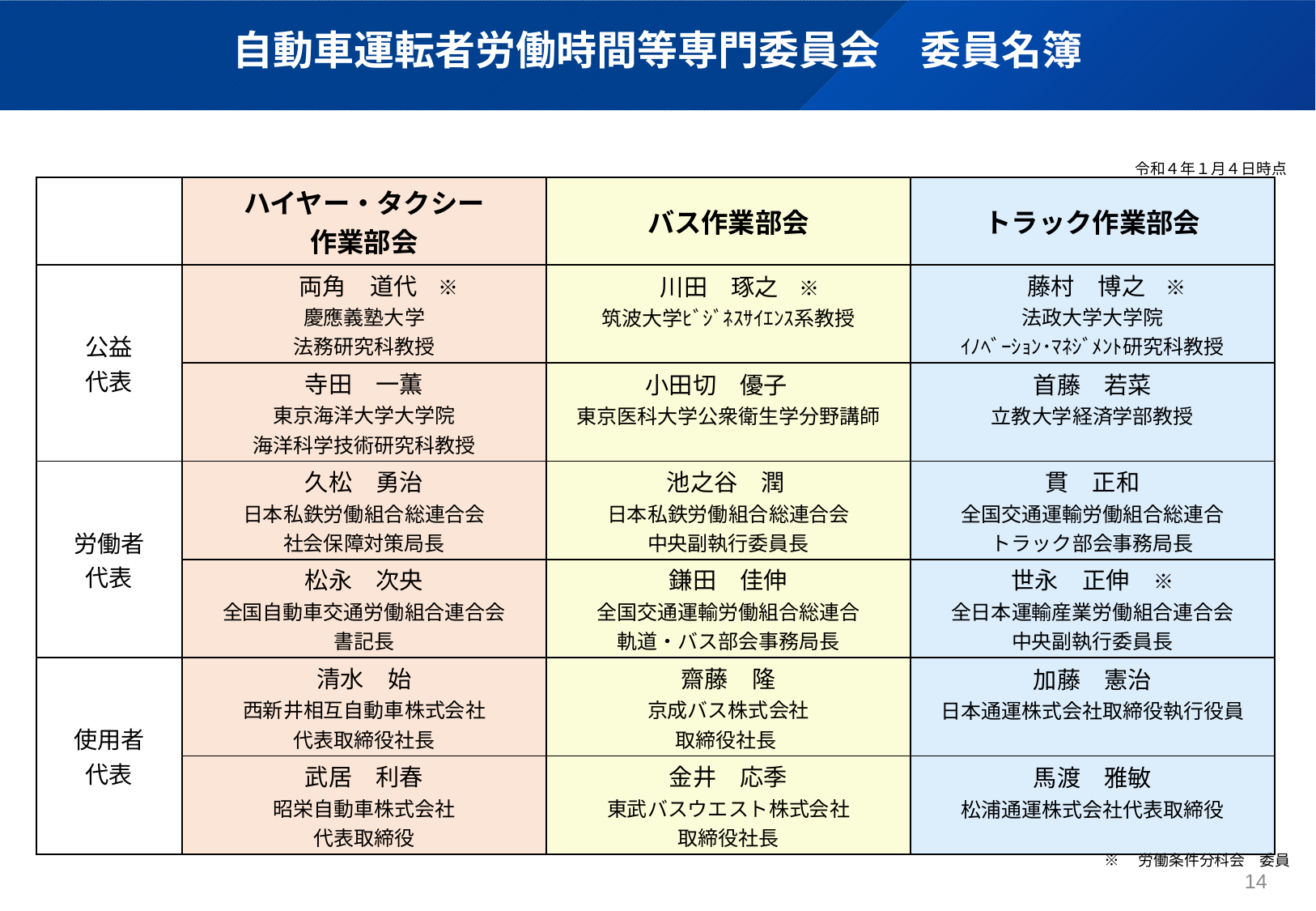

# 自動車運転者労働時間等専門委員会　委員名簿

令和４年１月４日時点
|  | ハイヤー・タクシー 作業部会 | バス作業部会 | トラック作業部会 |
| --- | --- | --- | --- |
| 公益 代表 | 両角　道代　※ 慶應義塾大学 法務研究科教授 | 川田　琢之　※ 筑波大学ﾋﾞｼﾞﾈｽｻｲｴﾝｽ系教授 | 藤村　博之　※ 法政大学大学院 ｲﾉﾍﾞｰｼｮﾝ･ﾏﾈｼﾞﾒﾝﾄ研究科教授 |
|  | 寺田　一薫 東京海洋大学大学院 海洋科学技術研究科教授 | 小田切　優子　 東京医科大学公衆衛生学分野講師 | 首藤　若菜 立教大学経済学部教授 |
| 労働者 代表 | 久松　勇治 日本私鉄労働組合総連合会 社会保障対策局長 | 池之谷　潤 日本私鉄労働組合総連合会 中央副執行委員長 | 貫　正和 全国交通運輸労働組合総連合 トラック部会事務局長 |
|  | 松永　次央 全国自動車交通労働組合連合会 書記長 | 鎌田　佳伸 全国交通運輸労働組合総連合 軌道・バス部会事務局長 | 世永　正伸　※ 全日本運輸産業労働組合連合会 中央副執行委員長 |
| 使用者 代表 | 清水　始 西新井相互自動車株式会社 代表取締役社長 | 齋藤　隆 京成バス株式会社 取締役社長 | 加藤　憲治 日本通運株式会社取締役執行役員 |
|  | 武居　利春 昭栄自動車株式会社 代表取締役 | 金井　応季 東武バスウエスト株式会社 取締役社長 | 馬渡　雅敏 松浦通運株式会社代表取締役 |
※　労働条件分科会　委員
14